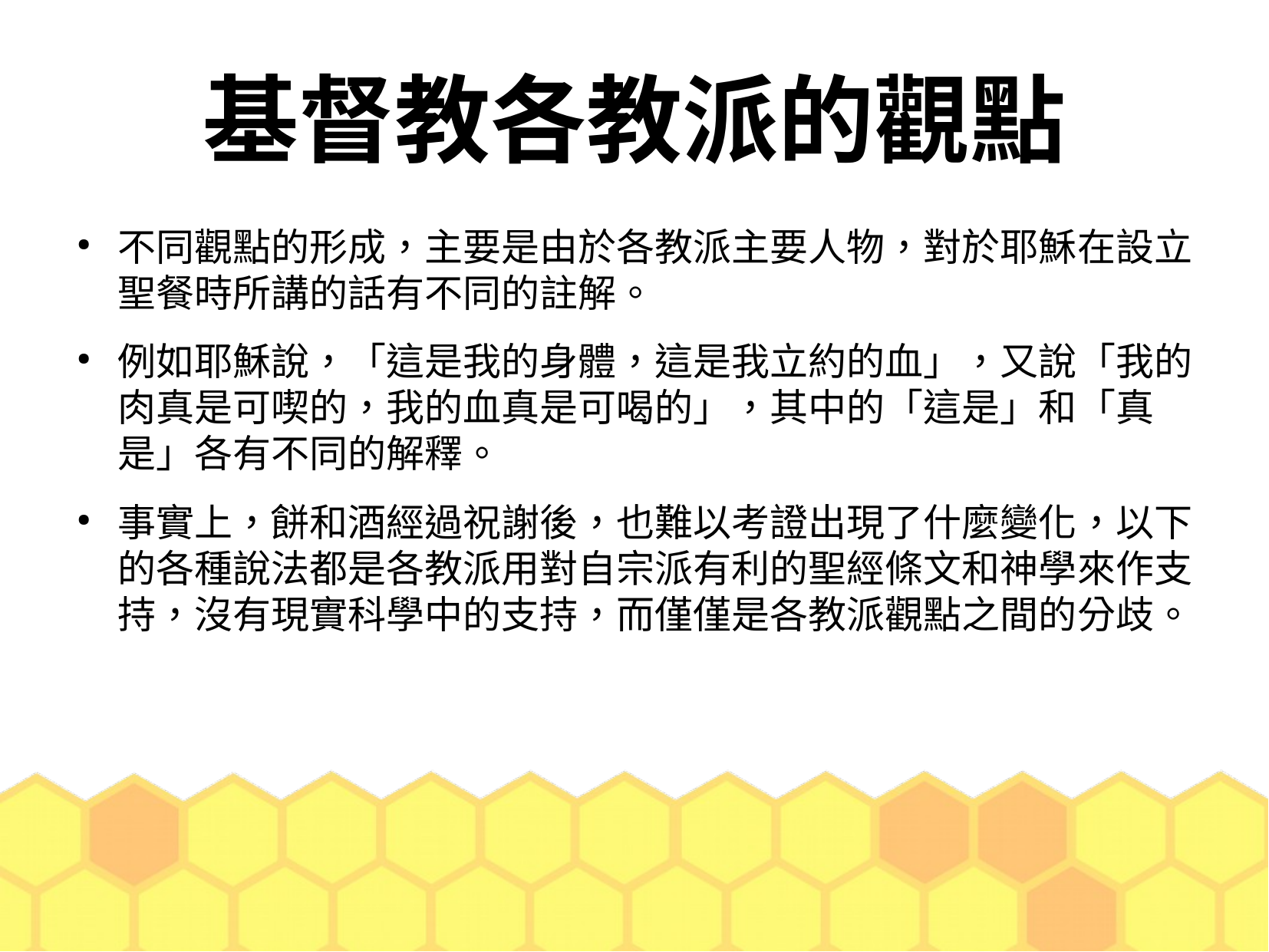

基督教各教派的觀點
不同觀點的形成，主要是由於各教派主要人物，對於耶穌在設立聖餐時所講的話有不同的註解。
例如耶穌說，「這是我的身體，這是我立約的血」，又說「我的肉真是可喫的，我的血真是可喝的」，其中的「這是」和「真是」各有不同的解釋。
事實上，餅和酒經過祝謝後，也難以考證出現了什麼變化，以下的各種說法都是各教派用對自宗派有利的聖經條文和神學來作支持，沒有現實科學中的支持，而僅僅是各教派觀點之間的分歧。